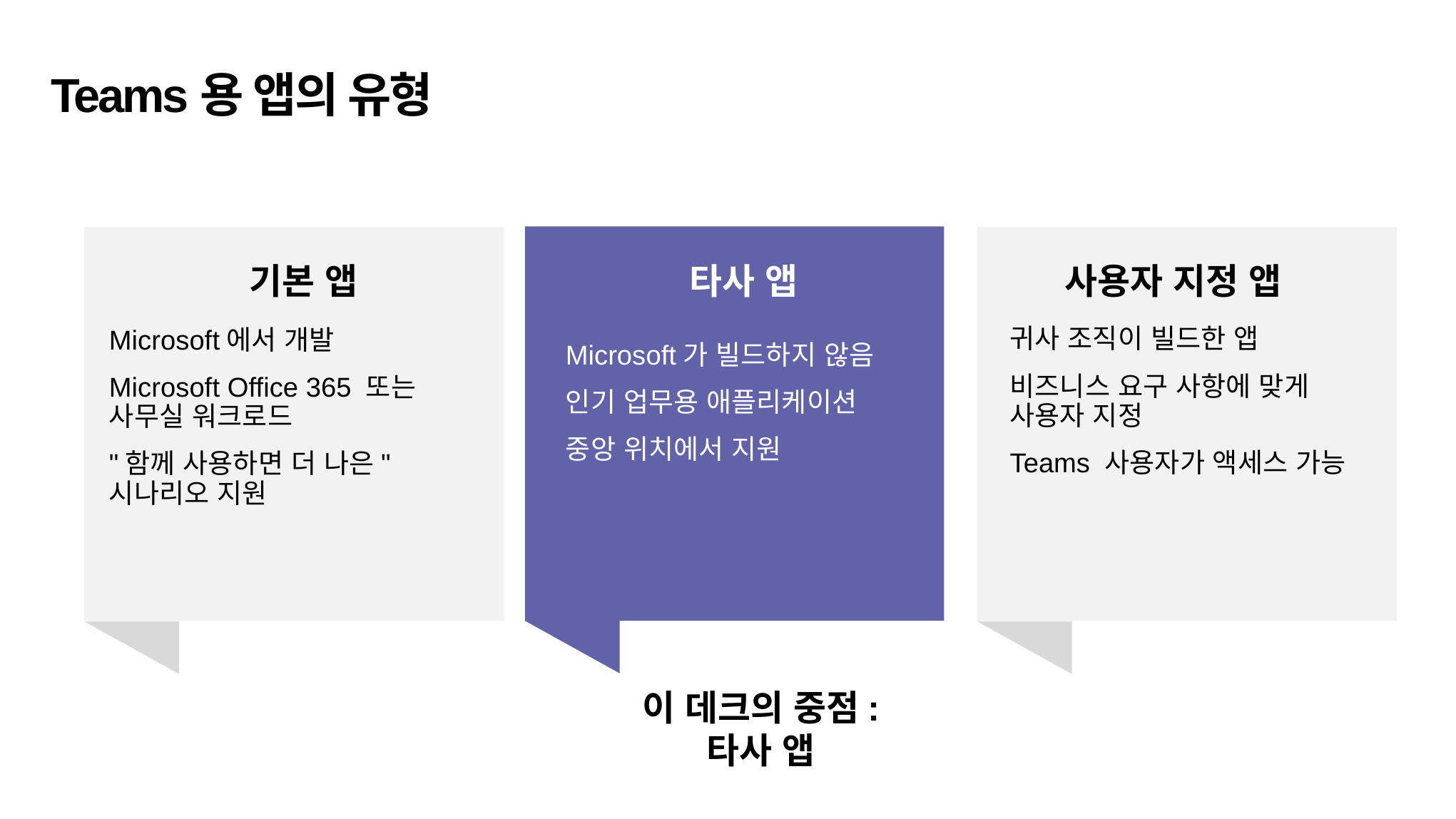

# Teams용 앱의 유형

 기본 앱
      사용자 지정 앱
 타사 앱
귀사 조직이 빌드한 앱
비즈니스 요구 사항에 맞게 사용자 지정
Teams 사용자가 액세스 가능
Microsoft에서 개발
Microsoft Office 365 또는 사무실 워크로드
"함께 사용하면 더 나은" 시나리오 지원
Microsoft가 빌드하지 않음
인기 업무용 애플리케이션
중앙 위치에서 지원
이 데크의 중점:
타사 앱